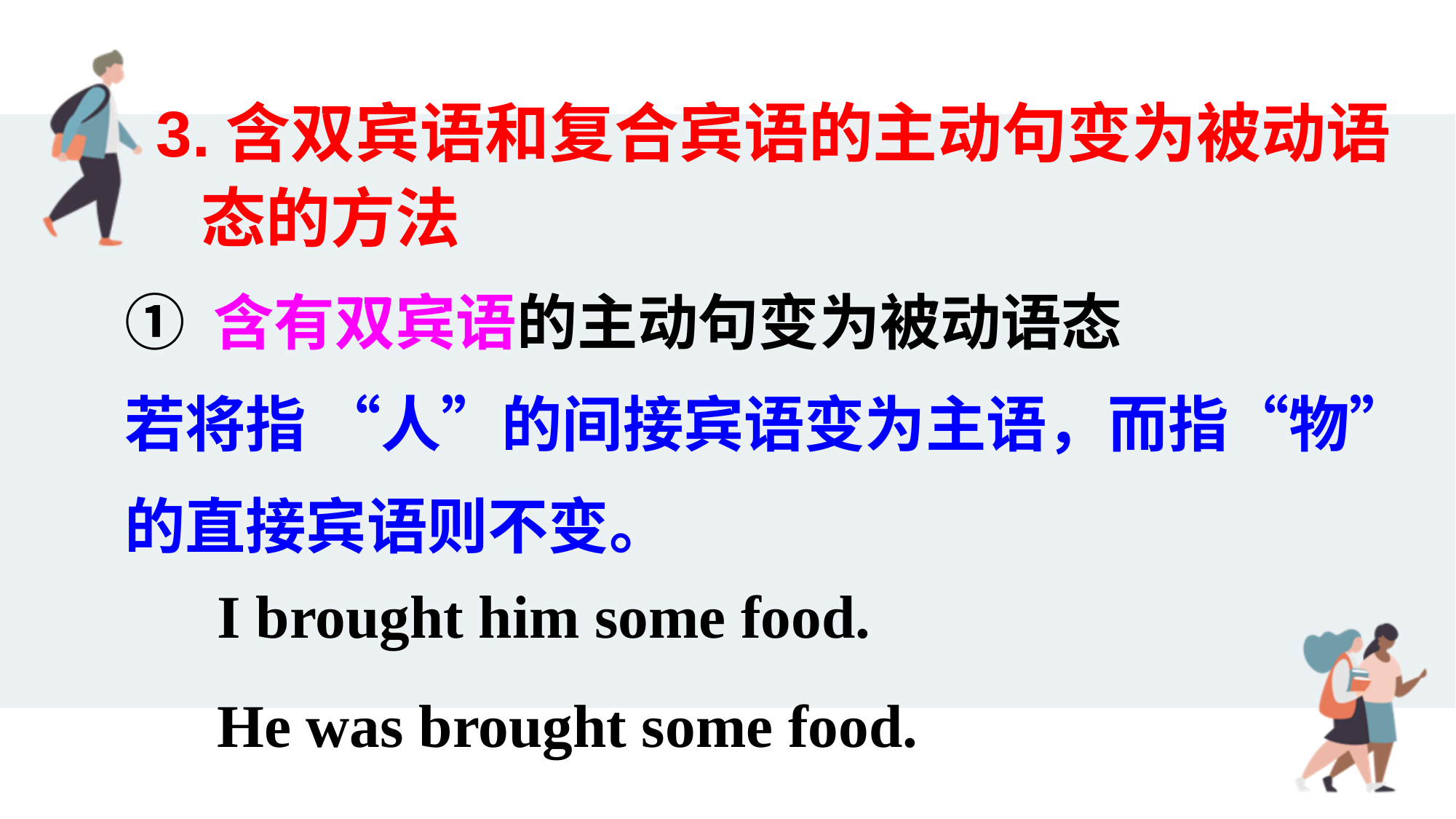

3.含双宾语和复合宾语的主动句变为被动语
  态的方法
① 含有双宾语的主动句变为被动语态
若将指 “人”的间接宾语变为主语，而指“物”的直接宾语则不变。
     I brought him some food.
     He was brought some food.